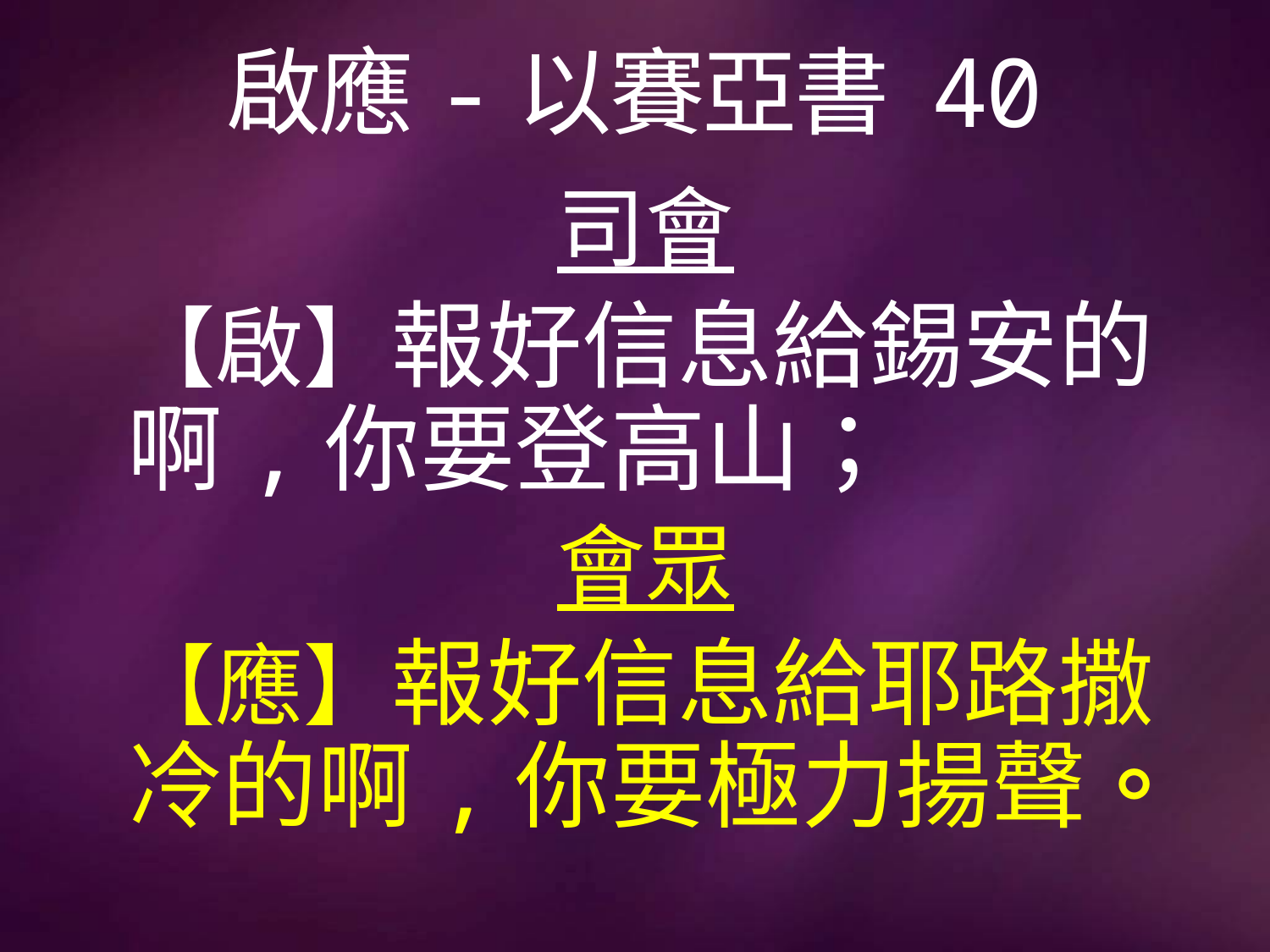

# 啟應-以賽亞書 40
司會
【啟】報好信息給錫安的啊,你要登高山；
會眾
【應】報好信息給耶路撒冷的啊,你要極力揚聲。